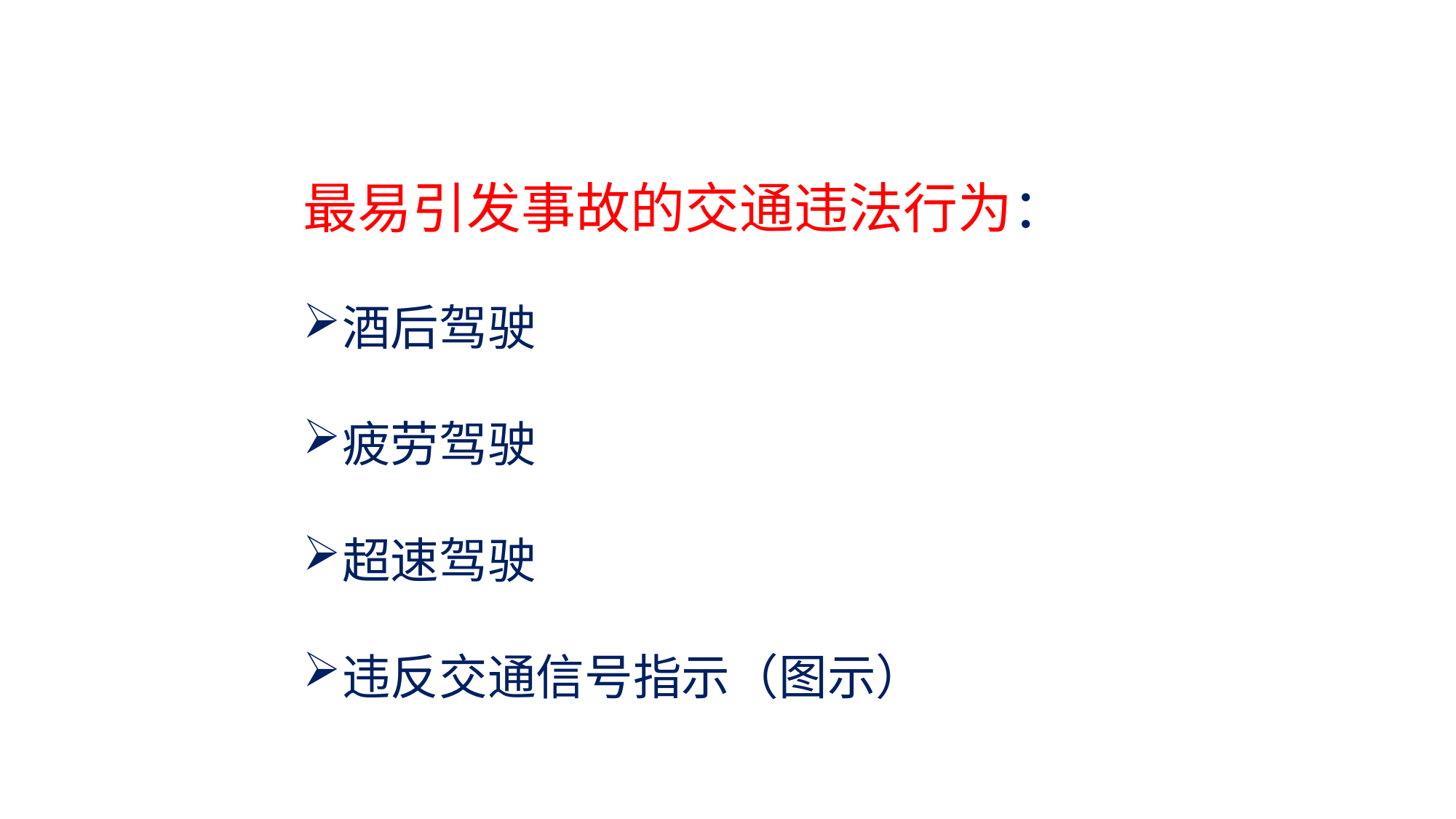

最易引发事故的交通违法行为：
酒后驾驶
疲劳驾驶
超速驾驶
违反交通信号指示（图示）